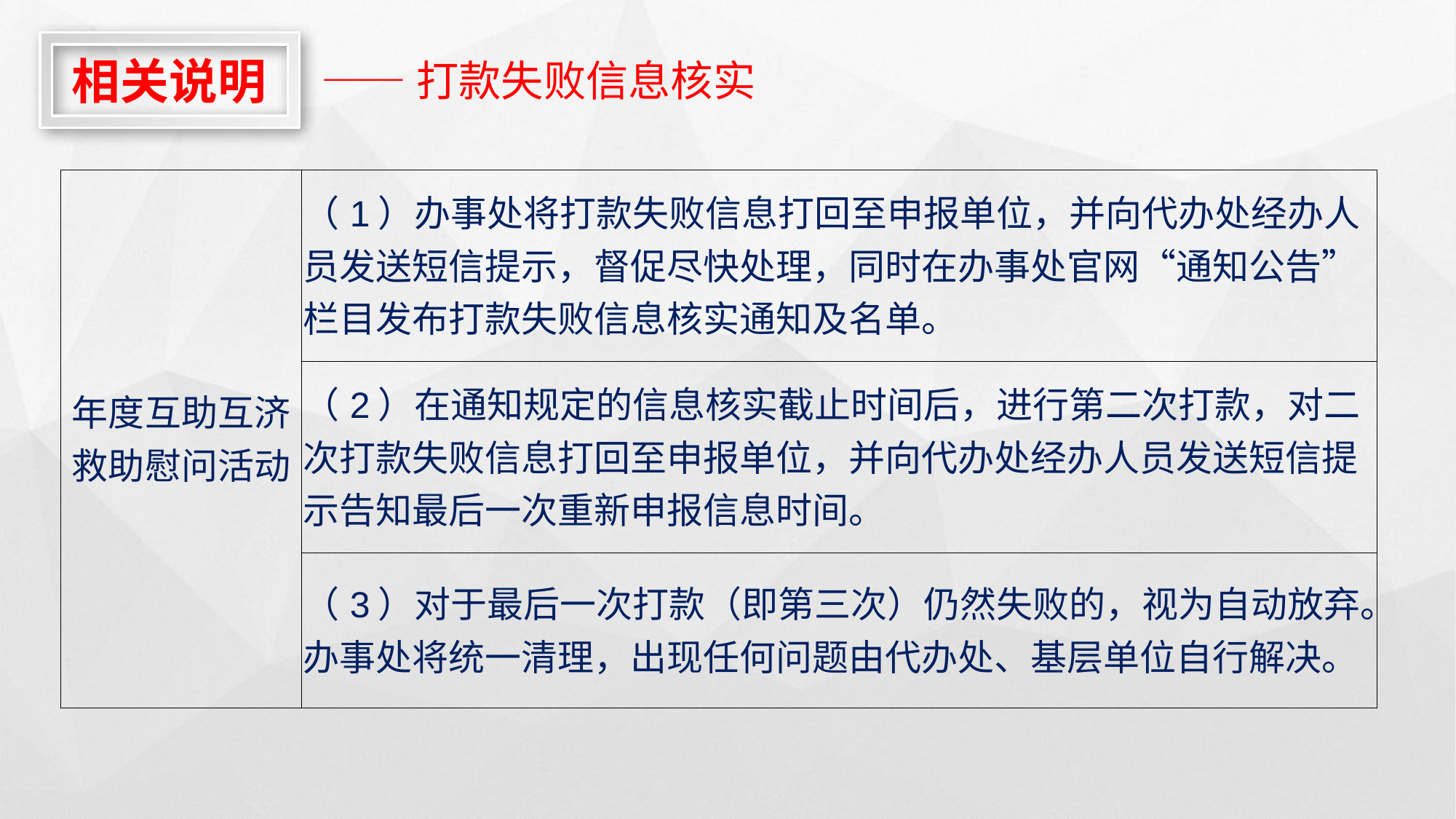

相关说明
——打款失败信息核实
| 年度互助互济 救助慰问活动 | （1）办事处将打款失败信息打回至申报单位，并向代办处经办人员发送短信提示，督促尽快处理，同时在办事处官网“通知公告”栏目发布打款失败信息核实通知及名单。 |
| --- | --- |
|  | （2）在通知规定的信息核实截止时间后，进行第二次打款，对二次打款失败信息打回至申报单位，并向代办处经办人员发送短信提示告知最后一次重新申报信息时间。 |
|  | （3）对于最后一次打款（即第三次）仍然失败的，视为自动放弃。办事处将统一清理，出现任何问题由代办处、基层单位自行解决。 |